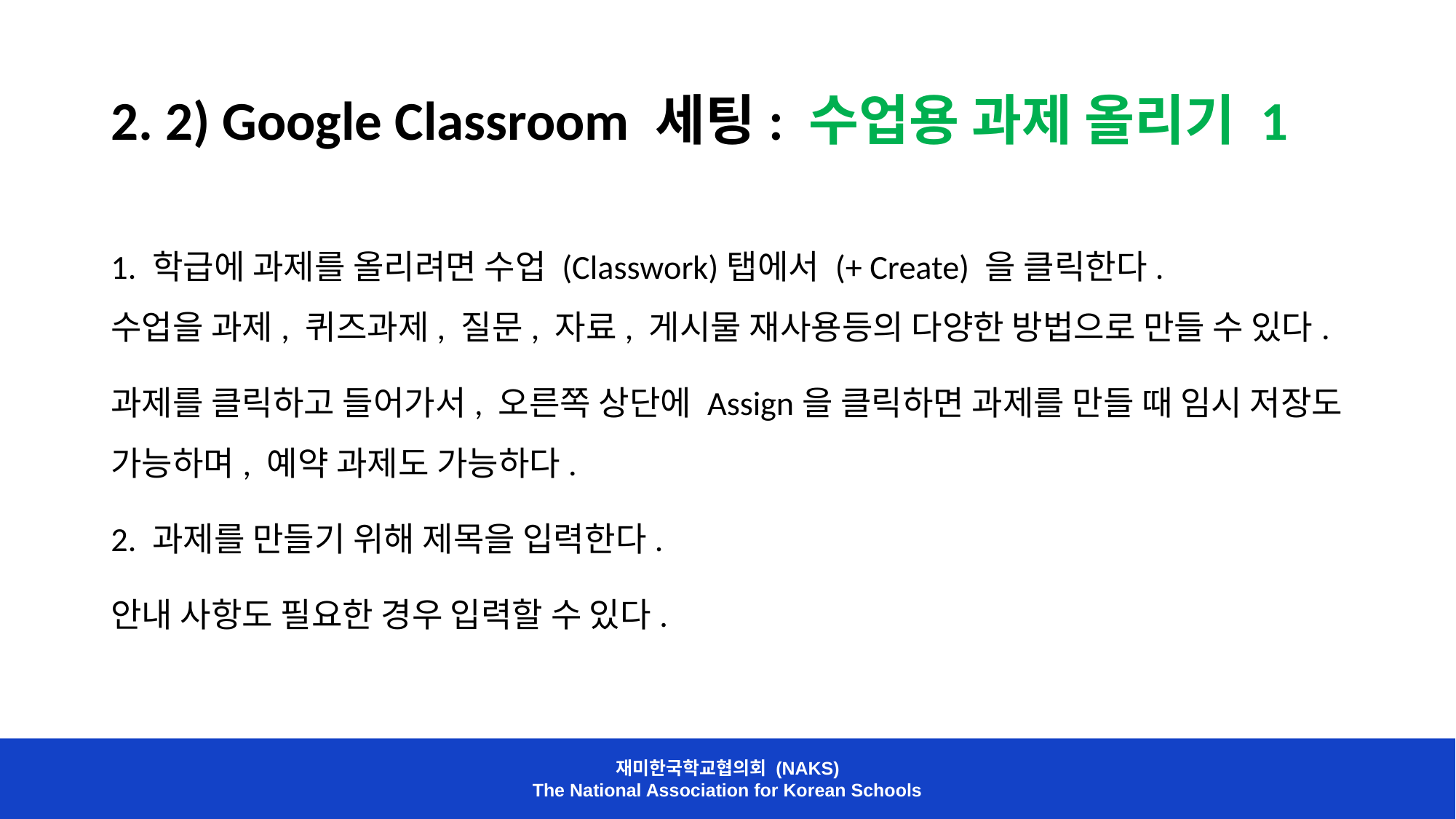

# 2. 2) Google Classroom 세팅: 수업용 과제 올리기 1
1. 학급에 과제를 올리려면 수업 (Classwork)탭에서 (+ Create) 을 클릭한다.
수업을 과제, 퀴즈과제, 질문, 자료, 게시물 재사용등의 다양한 방법으로 만들 수 있다.
과제를 클릭하고 들어가서, 오른쪽 상단에 Assign을 클릭하면 과제를 만들 때 임시 저장도 가능하며, 예약 과제도 가능하다.
2. 과제를 만들기 위해 제목을 입력한다.
안내 사항도 필요한 경우 입력할 수 있다.

재미한국학교협의회 (NAKS)
The National Association for Korean Schools